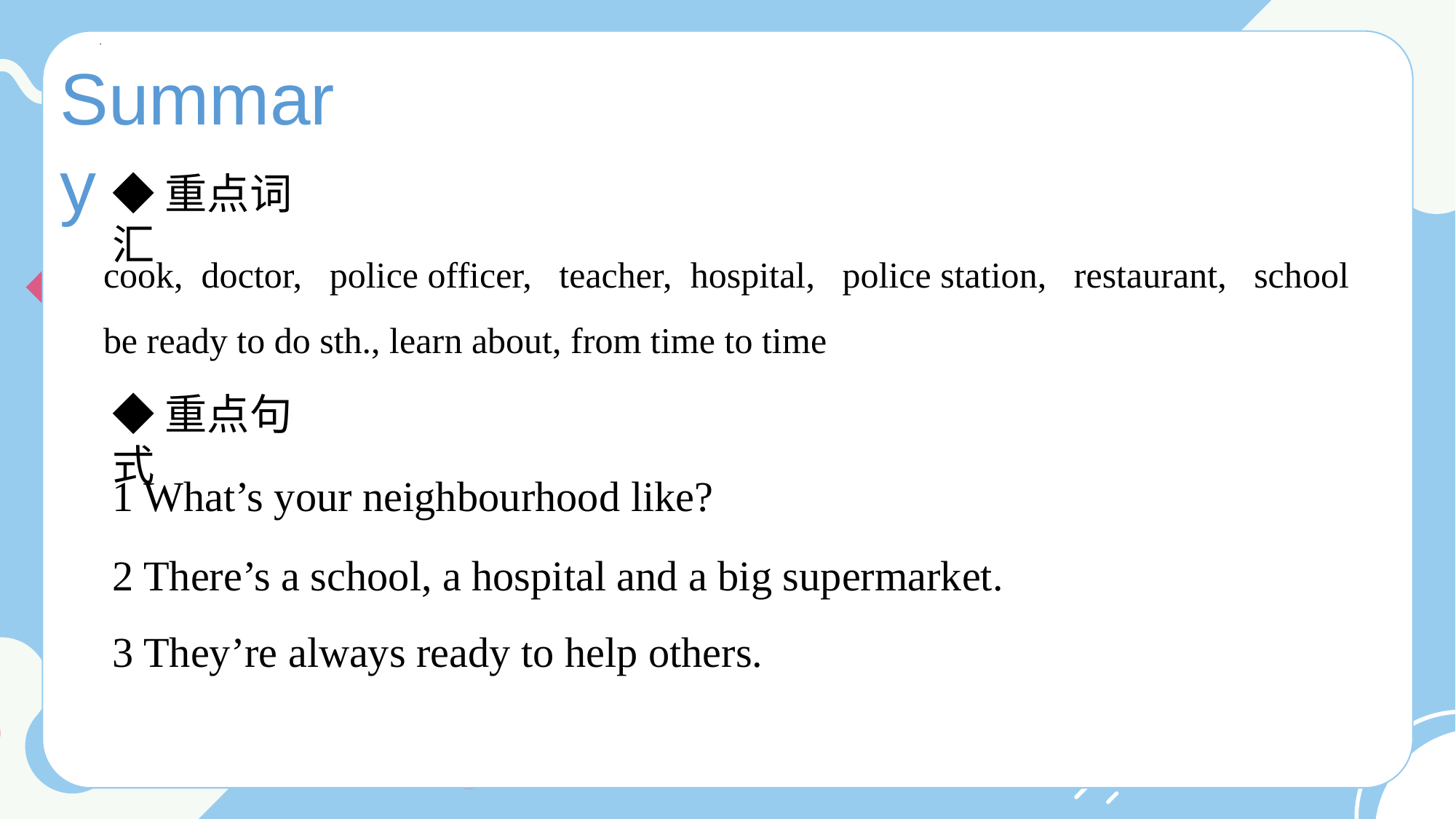

Summary
◆重点词汇
cook,  doctor,   police officer,   teacher,  hospital,   police station,   restaurant,   school
be ready to do sth., learn about, from time to time
◆重点句式
1 What’s your neighbourhood like?
2 There’s a school, a hospital and a big supermarket.
3 They’re always ready to help others.